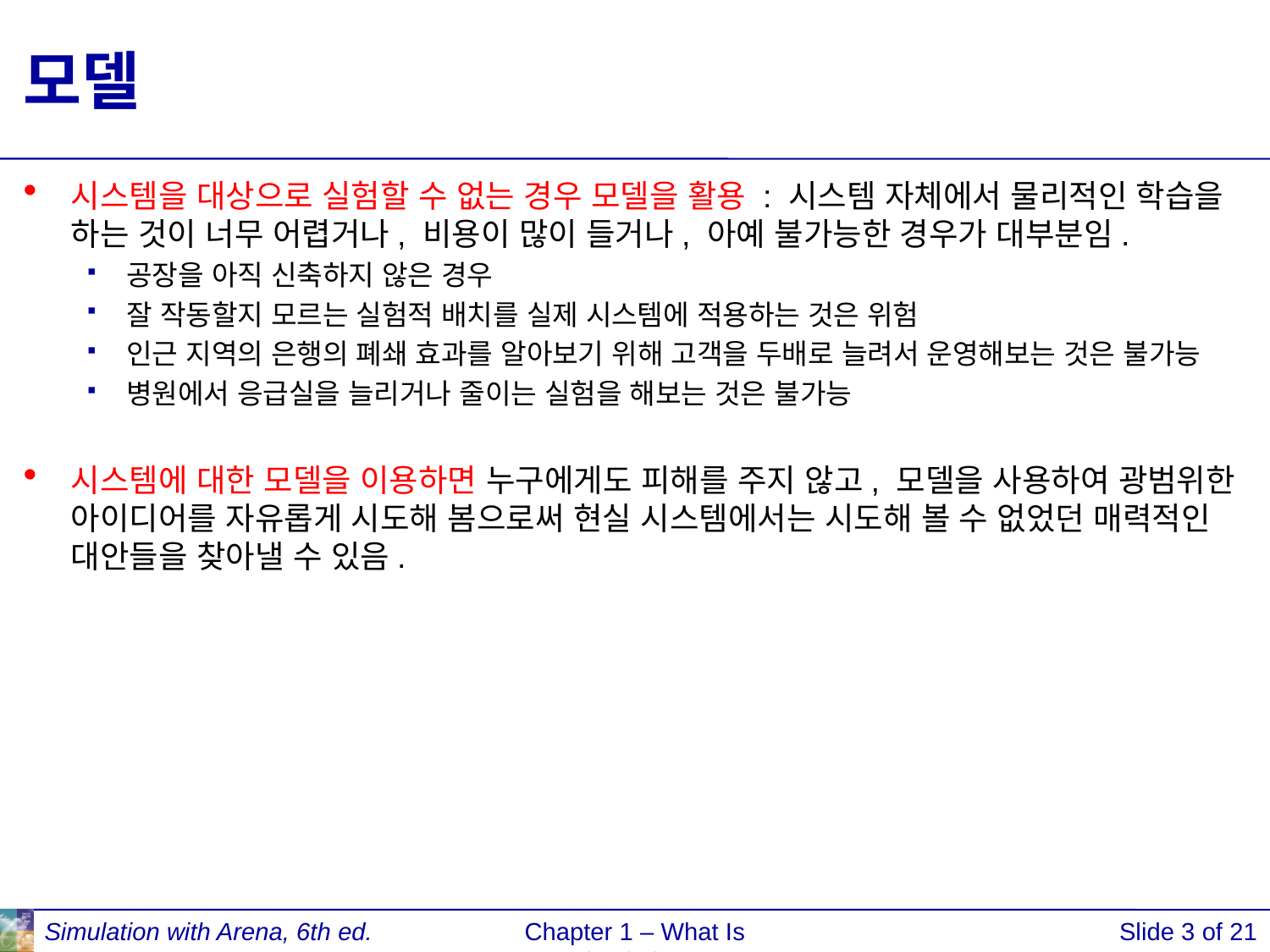

# 모델
시스템을 대상으로 실험할 수 없는 경우 모델을 활용 : 시스템 자체에서 물리적인 학습을 하는 것이 너무 어렵거나, 비용이 많이 들거나, 아예 불가능한 경우가 대부분임.
공장을 아직 신축하지 않은 경우
잘 작동할지 모르는 실험적 배치를 실제 시스템에 적용하는 것은 위험
인근 지역의 은행의 폐쇄 효과를 알아보기 위해 고객을 두배로 늘려서 운영해보는 것은 불가능
병원에서 응급실을 늘리거나 줄이는 실험을 해보는 것은 불가능

시스템에 대한 모델을 이용하면 누구에게도 피해를 주지 않고, 모델을 사용하여 광범위한 아이디어를 자유롭게 시도해 봄으로써 현실 시스템에서는 시도해 볼 수 없었던 매력적인 대안들을 찾아낼 수 있음.
Simulation with Arena, 6th ed.
Chapter 1 – What Is Simulation?
Slide 3 of 21